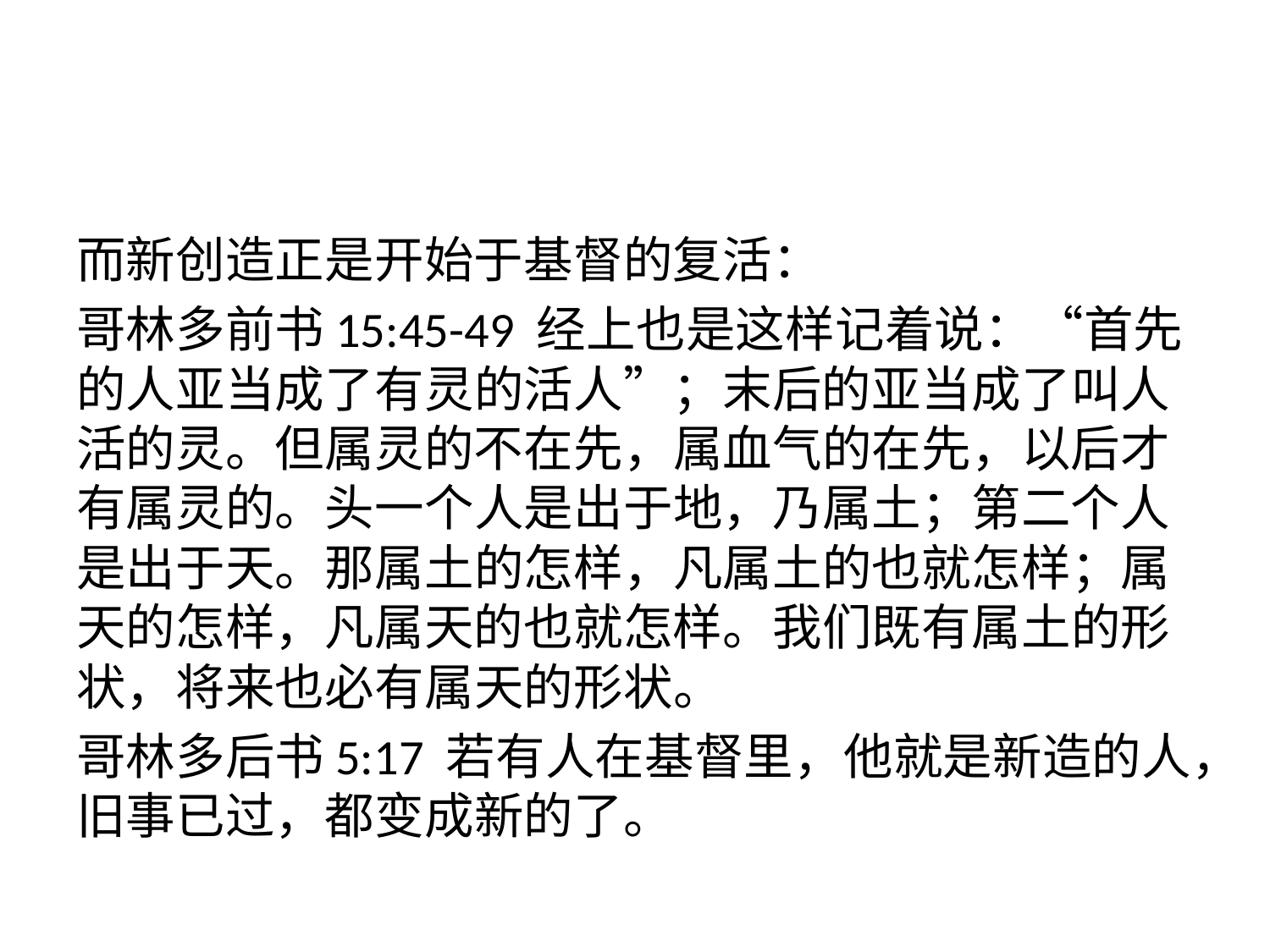

#
而新创造正是开始于基督的复活：
哥林多前书15:45-49 经上也是这样记着说：“首先的人亚当成了有灵的活人”；末后的亚当成了叫人活的灵。但属灵的不在先，属血气的在先，以后才有属灵的。头一个人是出于地，乃属土；第二个人是出于天。那属土的怎样，凡属土的也就怎样；属天的怎样，凡属天的也就怎样。我们既有属土的形状，将来也必有属天的形状。
哥林多后书5:17 若有人在基督里，他就是新造的人，旧事已过，都变成新的了。